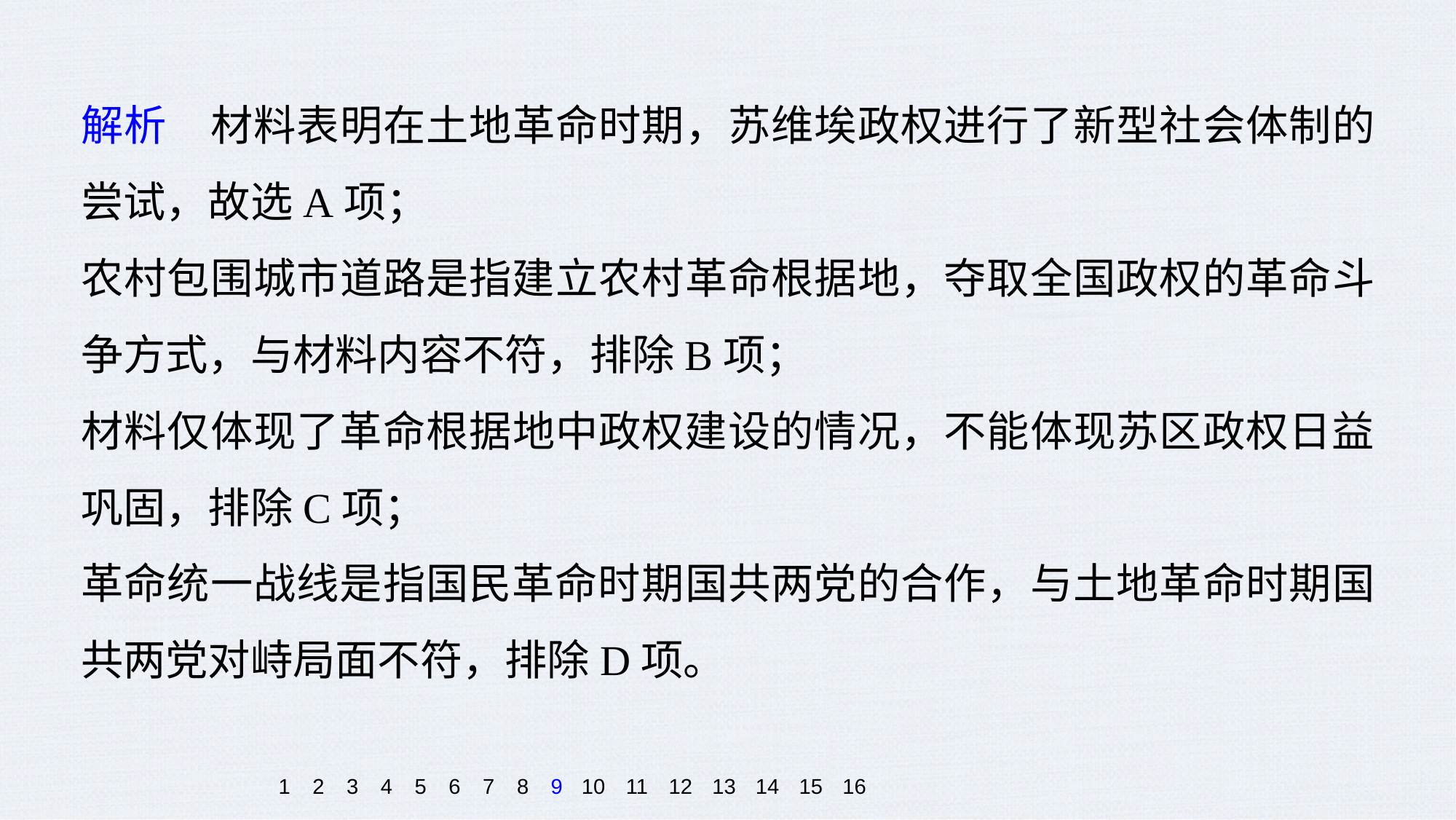

解析　材料表明在土地革命时期，苏维埃政权进行了新型社会体制的尝试，故选A项；
农村包围城市道路是指建立农村革命根据地，夺取全国政权的革命斗争方式，与材料内容不符，排除B项；
材料仅体现了革命根据地中政权建设的情况，不能体现苏区政权日益巩固，排除C项；
革命统一战线是指国民革命时期国共两党的合作，与土地革命时期国共两党对峙局面不符，排除D项。
1
2
3
4
5
6
7
8
9
10
11
12
13
14
15
16